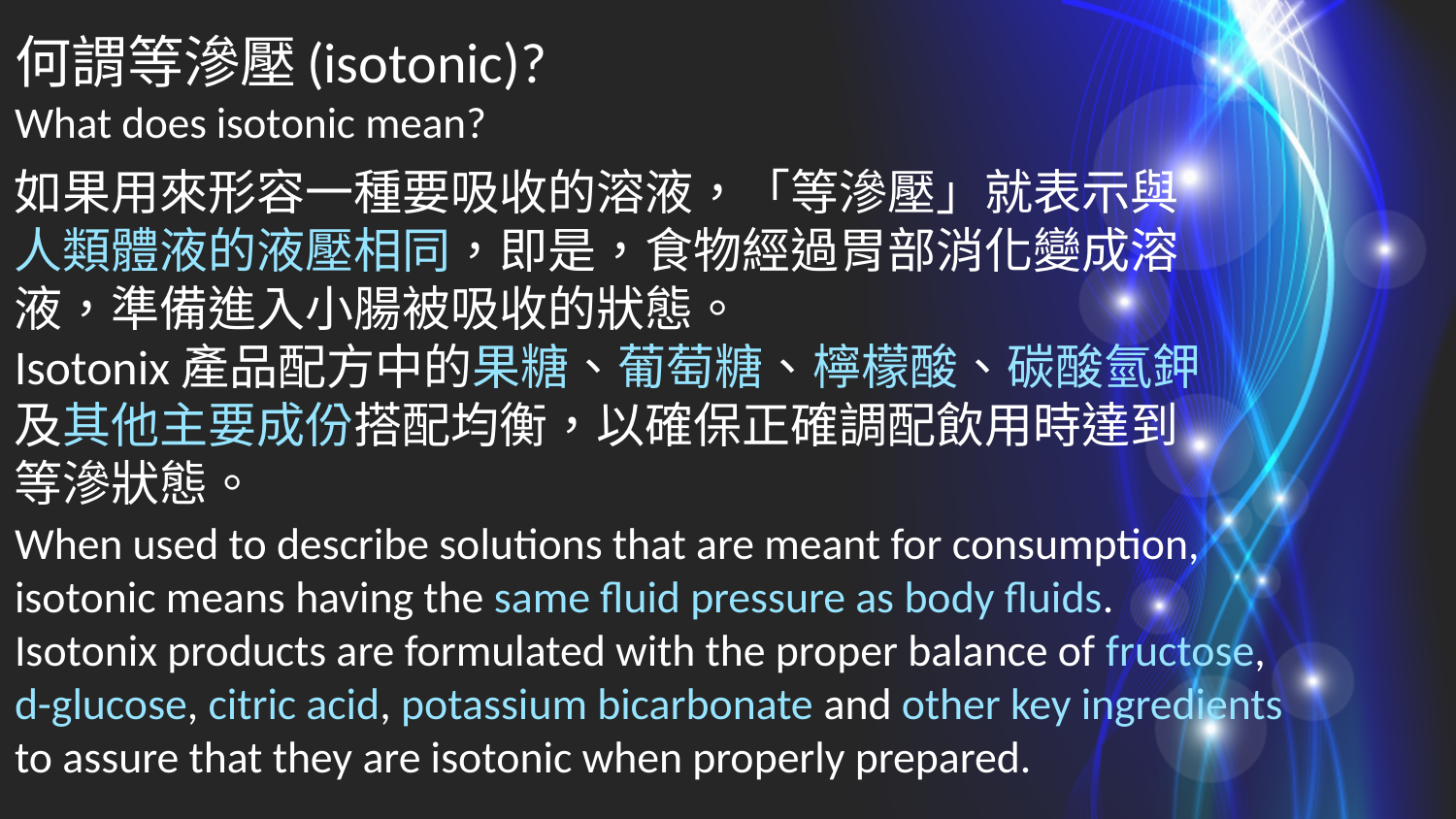

何謂等滲壓(isotonic)?
What does isotonic mean?
如果用來形容一種要吸收的溶液，「等滲壓」就表示與人類體液的液壓相同，即是，食物經過胃部消化變成溶液，準備進入小腸被吸收的狀態。
Isotonix產品配方中的果糖、葡萄糖、檸檬酸、碳酸氫鉀及其他主要成份搭配均衡，以確保正確調配飲用時達到等滲狀態。

When used to describe solutions that are meant for consumption, isotonic means having the same fluid pressure as body fluids.
Isotonix products are formulated with the proper balance of fructose, d-glucose, citric acid, potassium bicarbonate and other key ingredients to assure that they are isotonic when properly prepared.